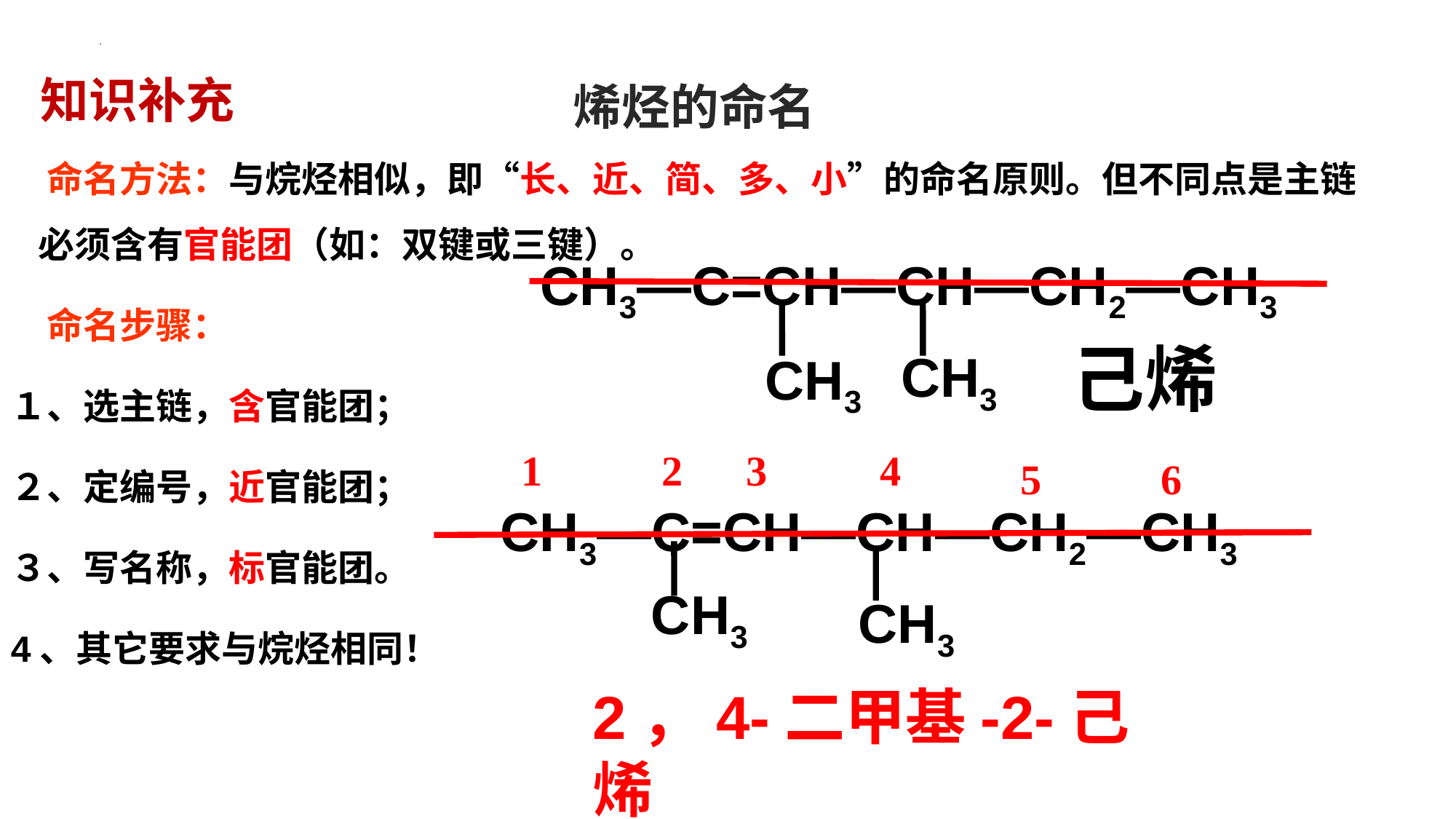

知识补充
烯烃的命名
　命名方法：与烷烃相似，即“长、近、简、多、小”的命名原则。但不同点是主链必须含有官能团（如：双键或三键）。
　命名步骤：
１、选主链，含官能团；
２、定编号，近官能团；
３、写名称，标官能团。
4、其它要求与烷烃相同！

CH3—C=CH—CH—CH2—CH3

CH3
CH3

己烯
1
2
3
4
5
6
CH3—C=CH—CH—CH2—CH3

CH3
CH3

2，4-二甲基-2-己烯